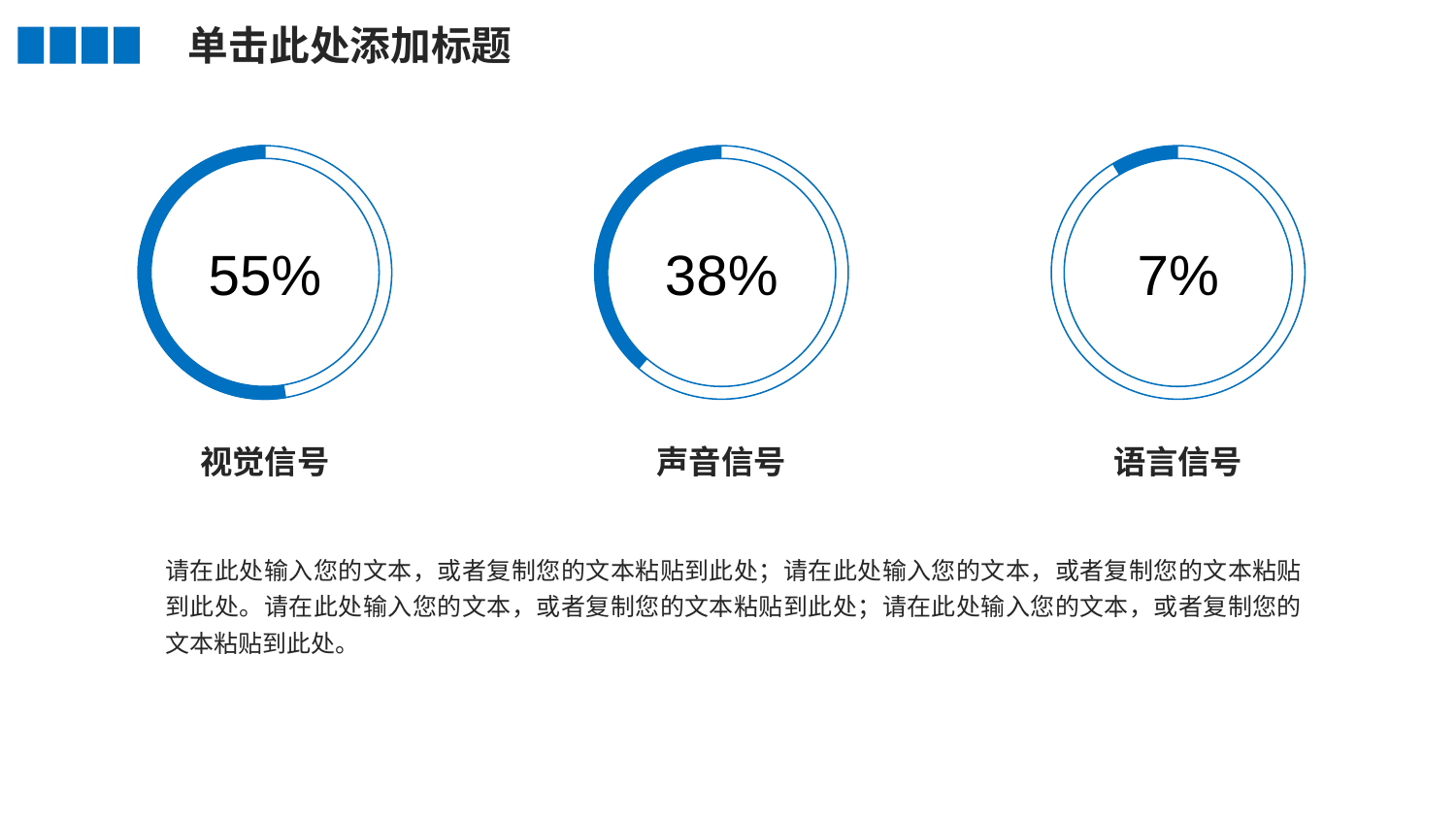

单击此处添加标题

55%

38%

7%
视觉信号
声音信号
语言信号
请在此处输入您的文本，或者复制您的文本粘贴到此处；请在此处输入您的文本，或者复制您的文本粘贴到此处。请在此处输入您的文本，或者复制您的文本粘贴到此处；请在此处输入您的文本，或者复制您的文本粘贴到此处。